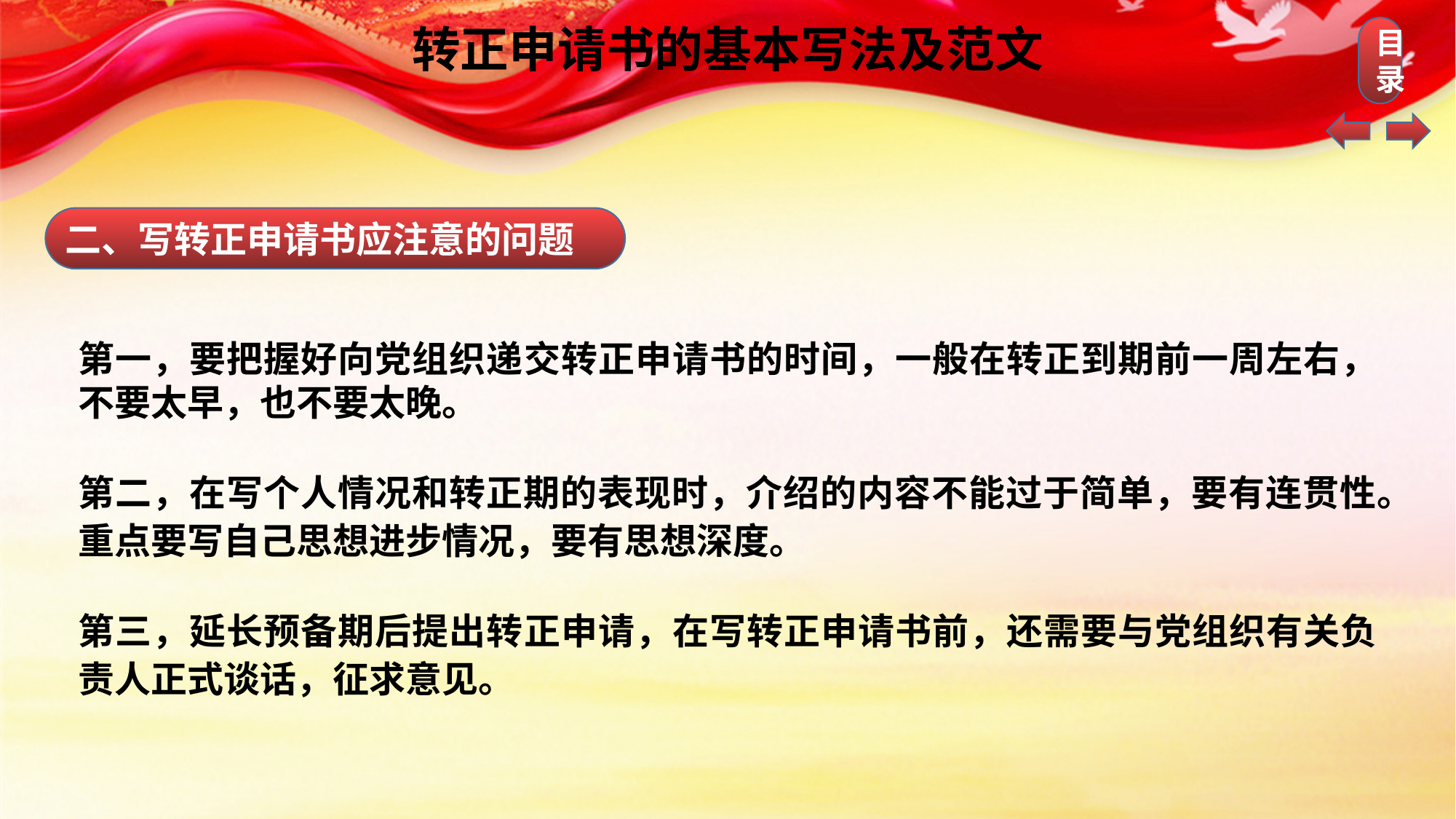

转正申请书的基本写法及范文
二、写转正申请书应注意的问题
第一，要把握好向党组织递交转正申请书的时间，一般在转正到期前一周左右，不要太早，也不要太晚。
第二，在写个人情况和转正期的表现时，介绍的内容不能过于简单，要有连贯性。重点要写自己思想进步情况，要有思想深度。
第三，延长预备期后提出转正申请，在写转正申请书前，还需要与党组织有关负责人正式谈话，征求意见。